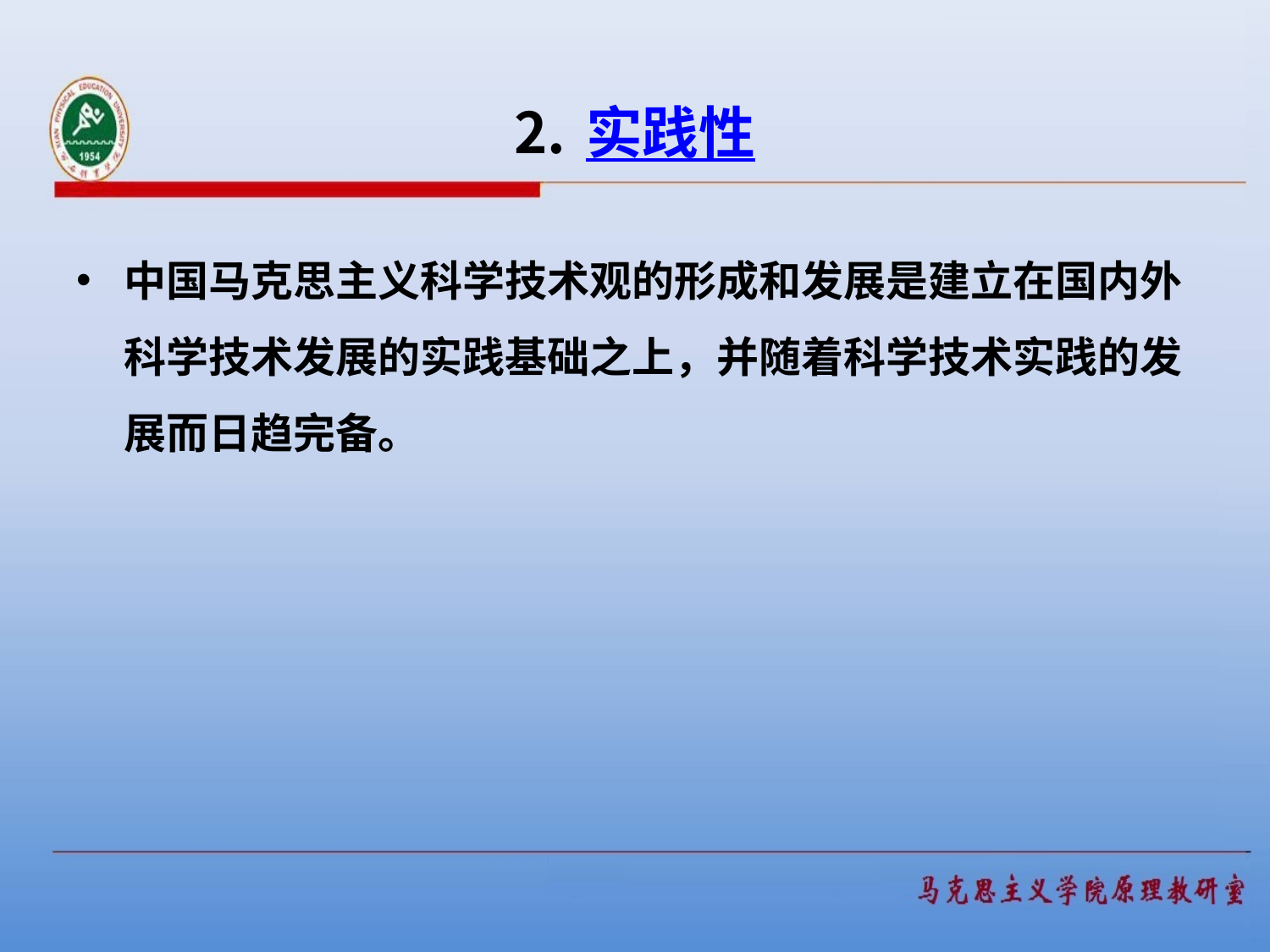

# 实践性
中国马克思主义科学技术观的形成和发展是建立在国内外科学技术发展的实践基础之上，并随着科学技术实践的发展而日趋完备。